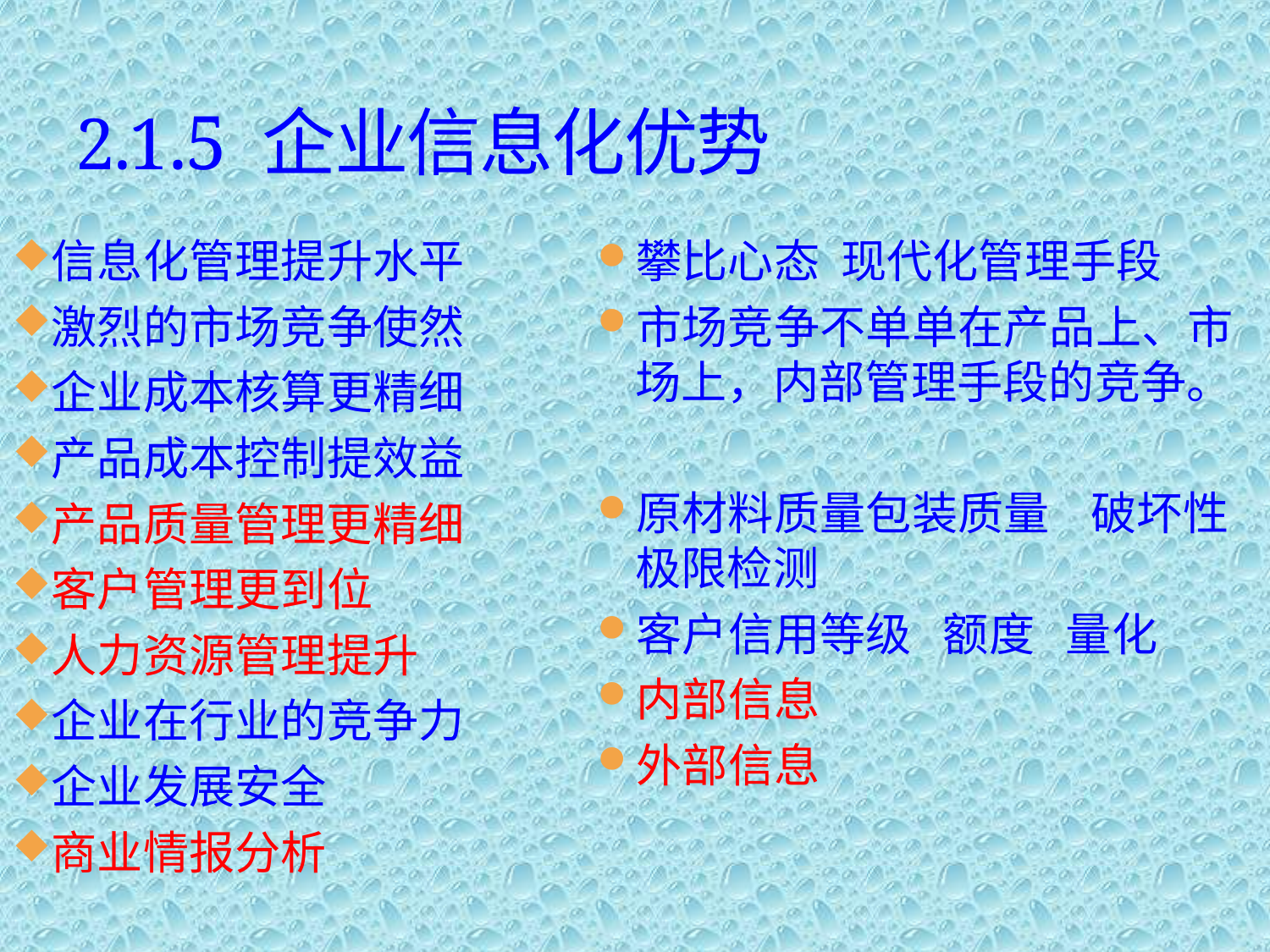

# 2.1.5 企业信息化优势
信息化管理提升水平
激烈的市场竞争使然
企业成本核算更精细
产品成本控制提效益
产品质量管理更精细
客户管理更到位
人力资源管理提升
企业在行业的竞争力
企业发展安全
商业情报分析
攀比心态  现代化管理手段
市场竞争不单单在产品上、市场上，内部管理手段的竞争。

原材料质量包装质量    破坏性极限检测
客户信用等级   额度   量化
内部信息
外部信息